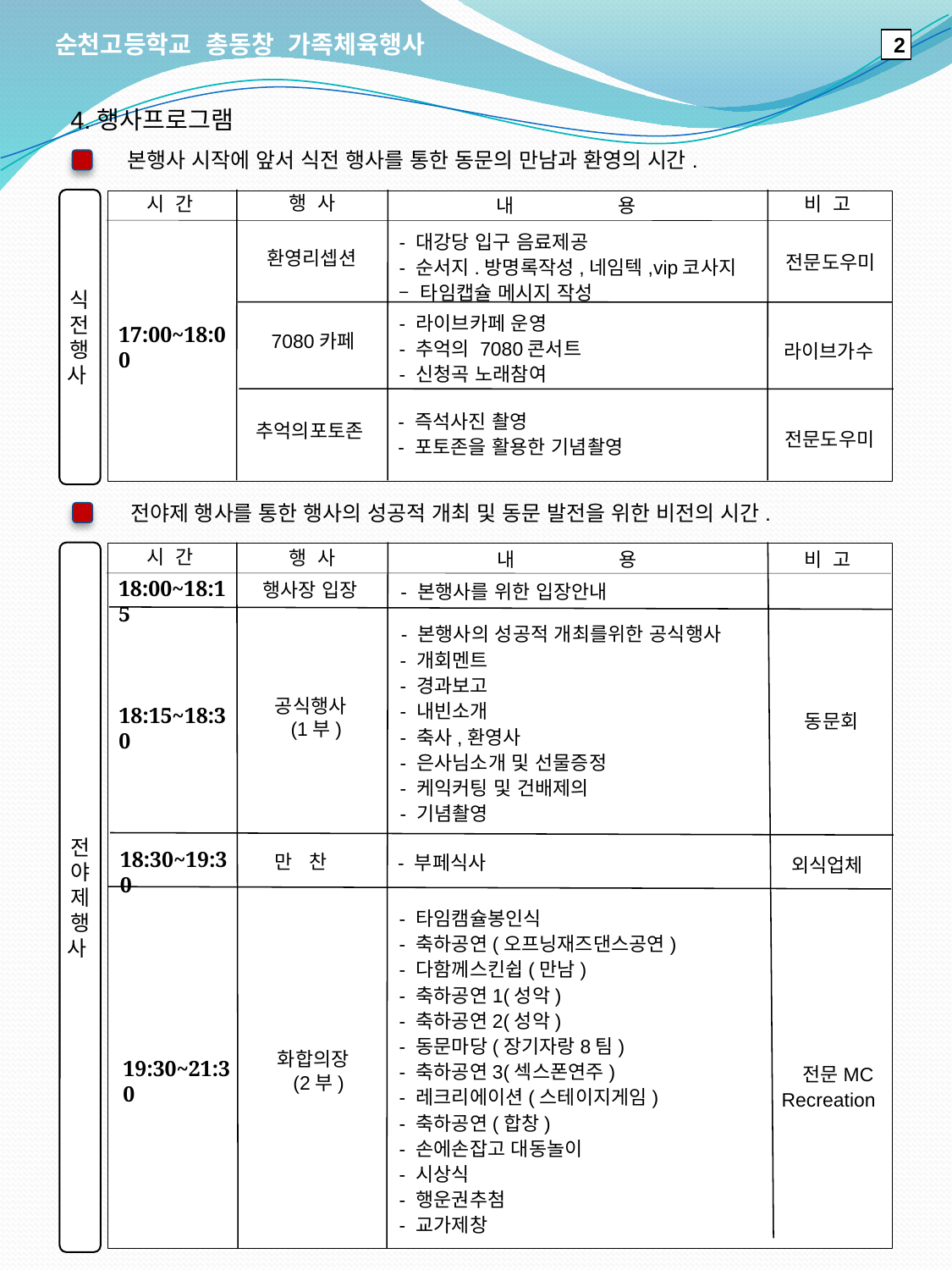

순천고등학교  총동창  가족체육행사
2
4.행사프로그램
본행사 시작에 앞서 식전 행사를 통한 동문의 만남과 환영의 시간.

행  사
시  간
비  고
내                   용
식
전
행
사

- 대강당 입구 음료제공
- 순서지.방명록작성,네임텍,vip코사지 –  타임캡슐 메시지 작성
환영리셉션
전문도우미
- 라이브카페 운영
- 추억의 7080콘서트
- 신청곡 노래참여
17:00~18:00
7080카페
라이브가수
- 즉석사진 촬영
- 포토존을 활용한 기념촬영
추억의포토존
전문도우미
전야제 행사를 통한 행사의 성공적 개최 및 동문 발전을 위한 비전의 시간.

시  간
비  고
행  사
내                   용
전
야
제
행
사

18:00~18:15
- 본행사를 위한 입장안내
행사장 입장
- 본행사의 성공적 개최를위한 공식행사
- 개회멘트
- 경과보고
- 내빈소개
- 축사,환영사
- 은사님소개 및 선물증정
- 케익커팅 및 건배제의
- 기념촬영
공식행사
  (1부)
18:15~18:30
동문회
18:30~19:30
- 부페식사
만   찬
외식업체
- 타임캠슐봉인식
- 축하공연(오프닝재즈댄스공연)
- 다함께스킨쉽(만남)
- 축하공연1(성악)
- 축하공연2(성악)
- 동문마당(장기자랑8팀)
- 축하공연3(섹스폰연주)
- 레크리에이션(스테이지게임)
- 축하공연(합창)
- 손에손잡고 대동놀이
- 시상식
- 행운권추첨
- 교가제창
화합의장
  (2부)
19:30~21:30
   전문MC
Recreation